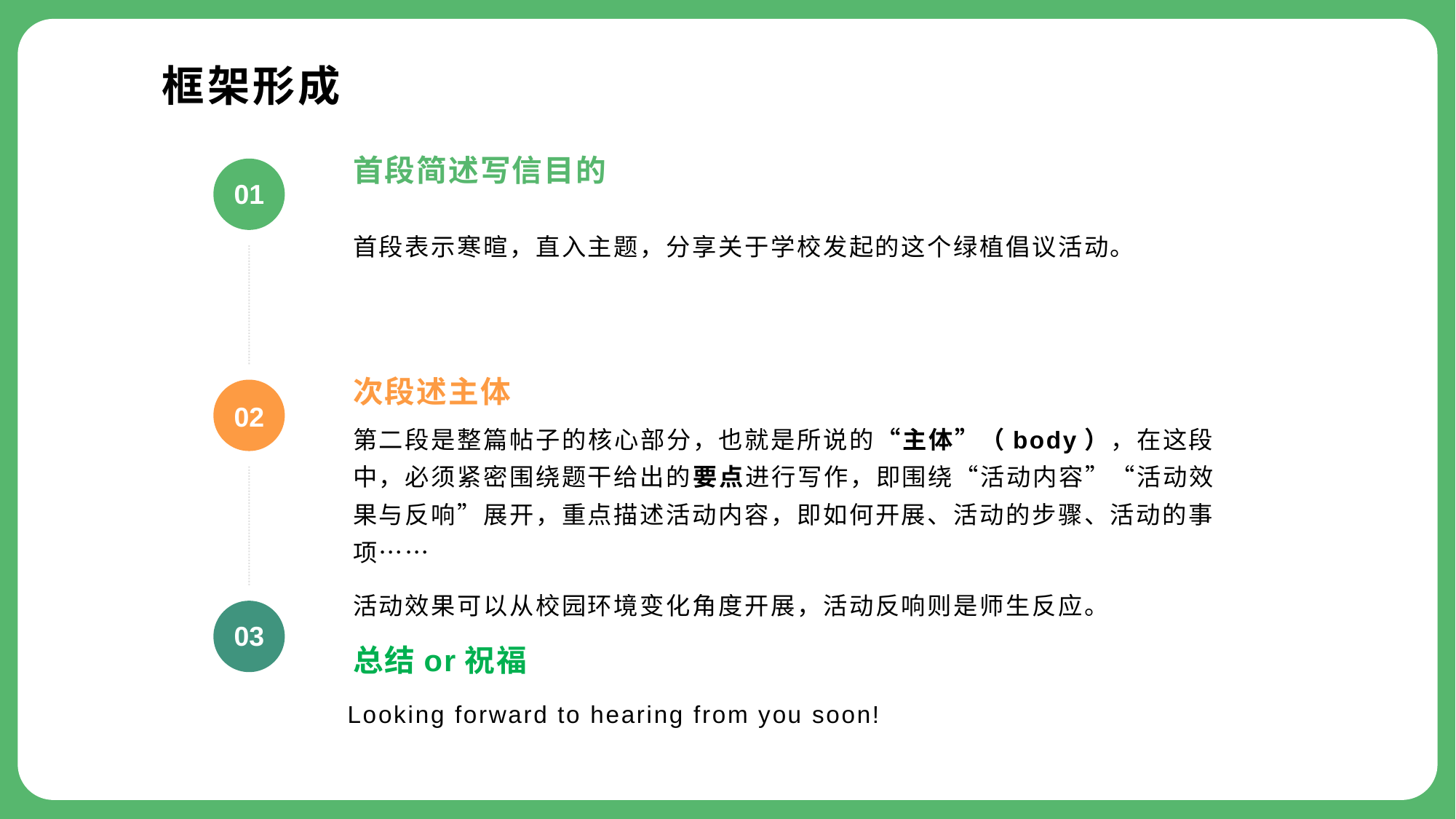

框架形成
首段简述写信目的

01
首段表示寒暄，直入主题，分享关于学校发起的这个绿植倡议活动。
次段述主体

02
第二段是整篇帖子的核心部分，也就是所说的“主体”（body），在这段中，必须紧密围绕题干给出的要点进行写作，即围绕“活动内容”“活动效果与反响”展开，重点描述活动内容，即如何开展、活动的步骤、活动的事项……
活动效果可以从校园环境变化角度开展，活动反响则是师生反应。

03
总结or祝福
Looking forward to hearing from you soon!